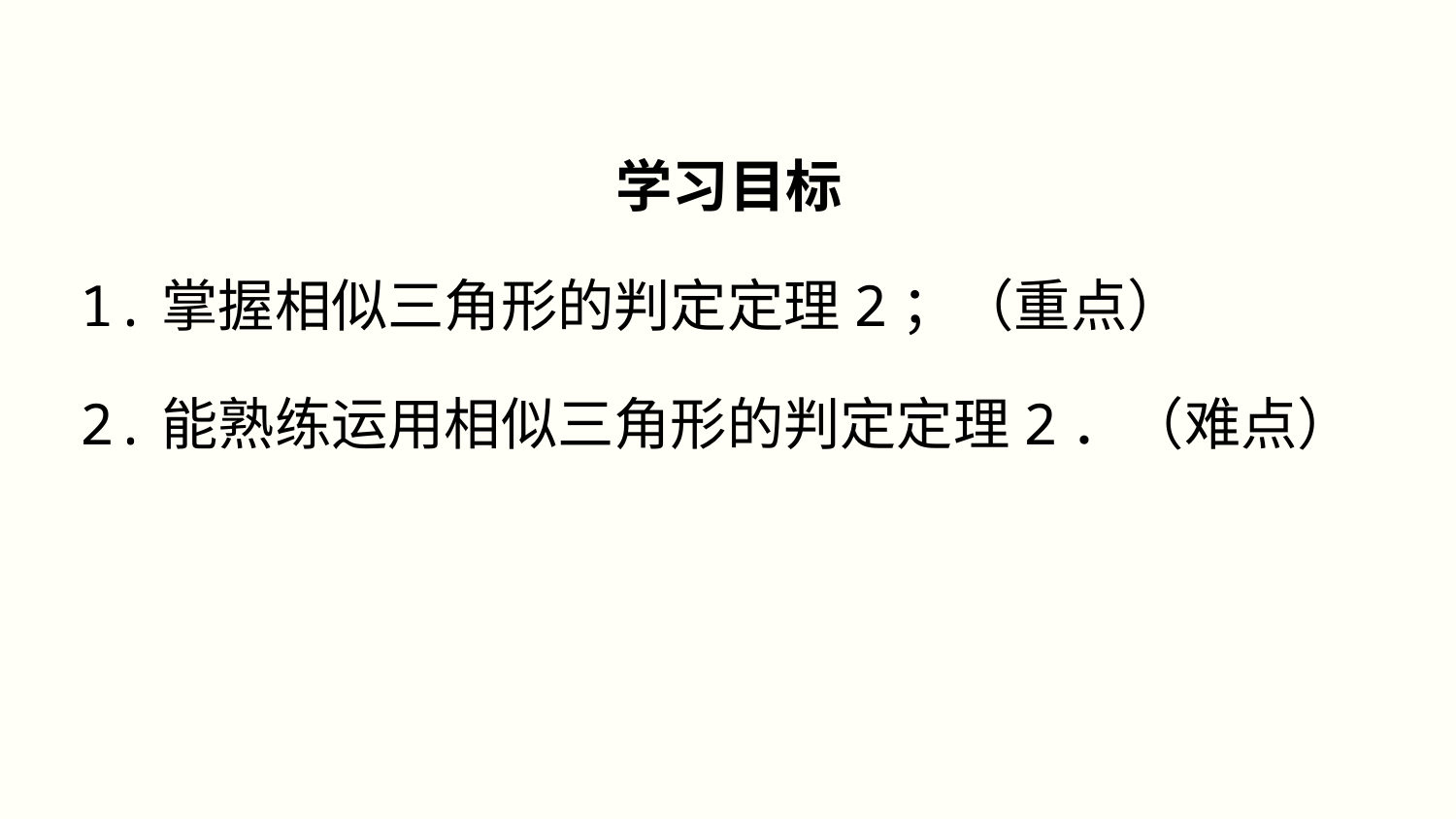

学习目标
1.掌握相似三角形的判定定理2；（重点）
2.能熟练运用相似三角形的判定定理2．（难点）